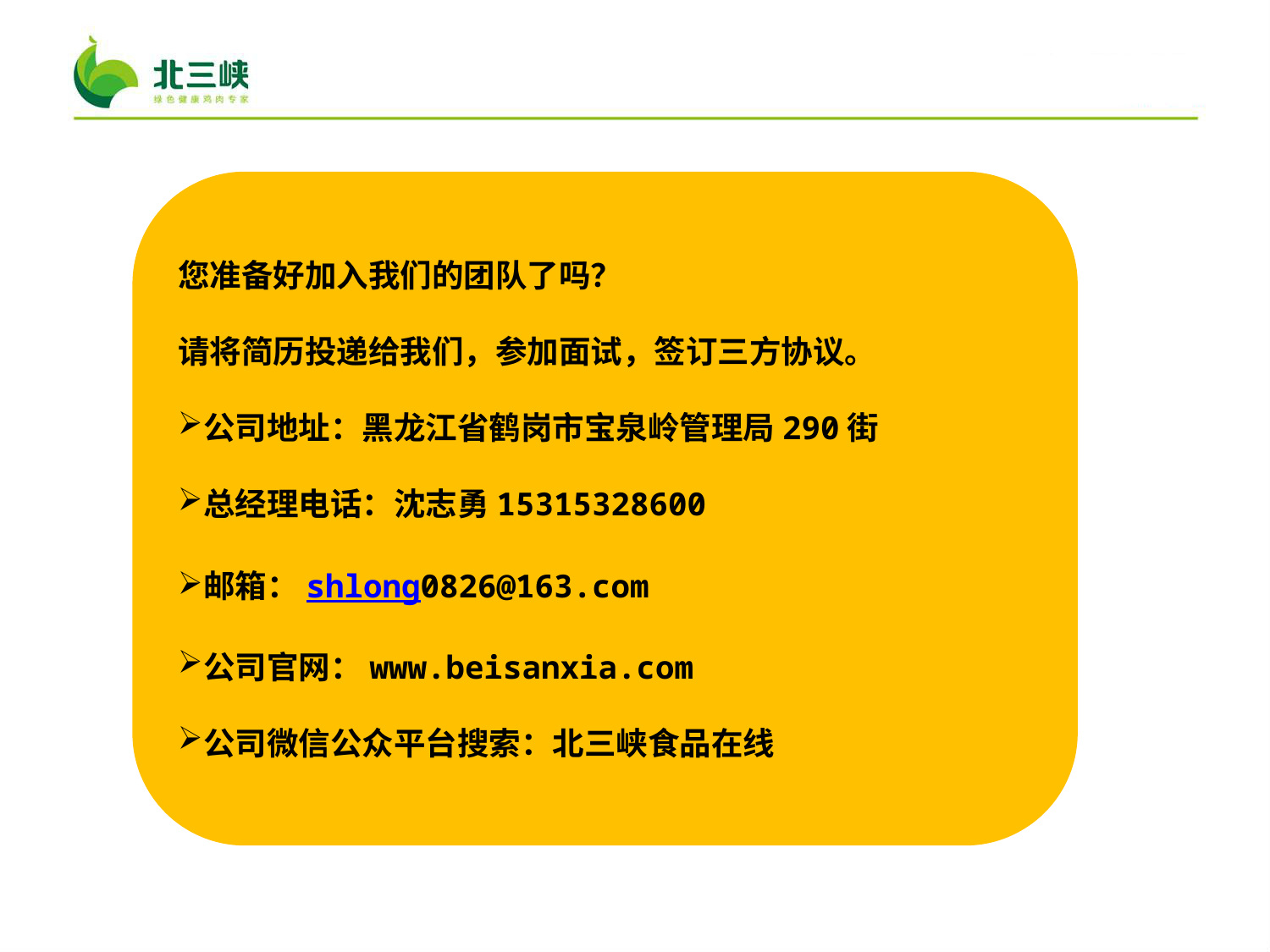

您准备好加入我们的团队了吗？
请将简历投递给我们，参加面试，签订三方协议。
公司地址：黑龙江省鹤岗市宝泉岭管理局290街
总经理电话：沈志勇15315328600
邮箱：shlong0826@163.com
公司官网：www.beisanxia.com
公司微信公众平台搜索：北三峡食品在线